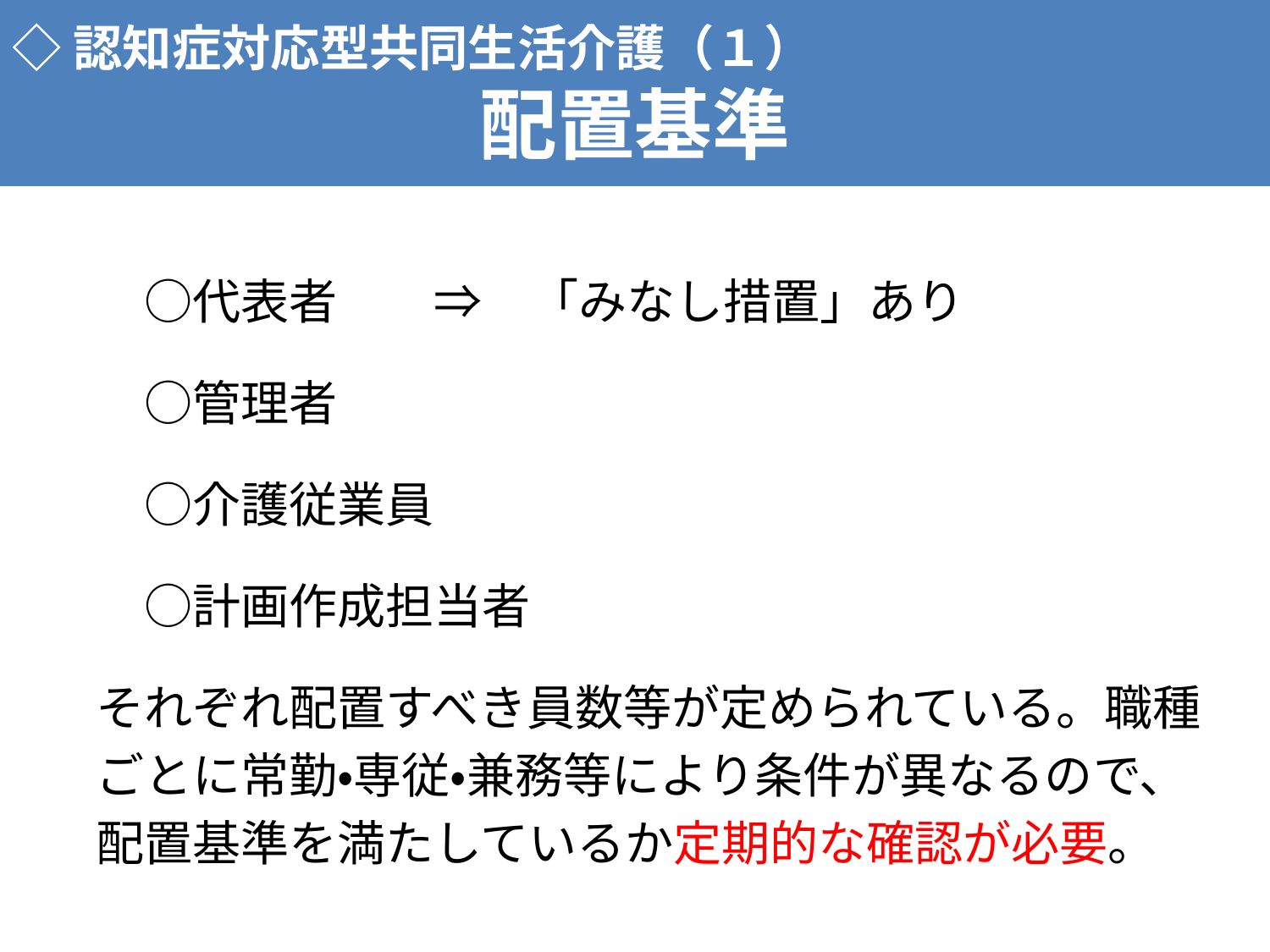

# 非常災害対策
◇認知症対応型共同生活介護（１）
配置基準

　　○代表者　　⇒　「みなし措置」あり

　　○管理者

　　○介護従業員

　　○計画作成担当者

　それぞれ配置すべき員数等が定められている。職種
　ごとに常勤・専従・兼務等により条件が異なるので、
　配置基準を満たしているか定期的な確認が必要。